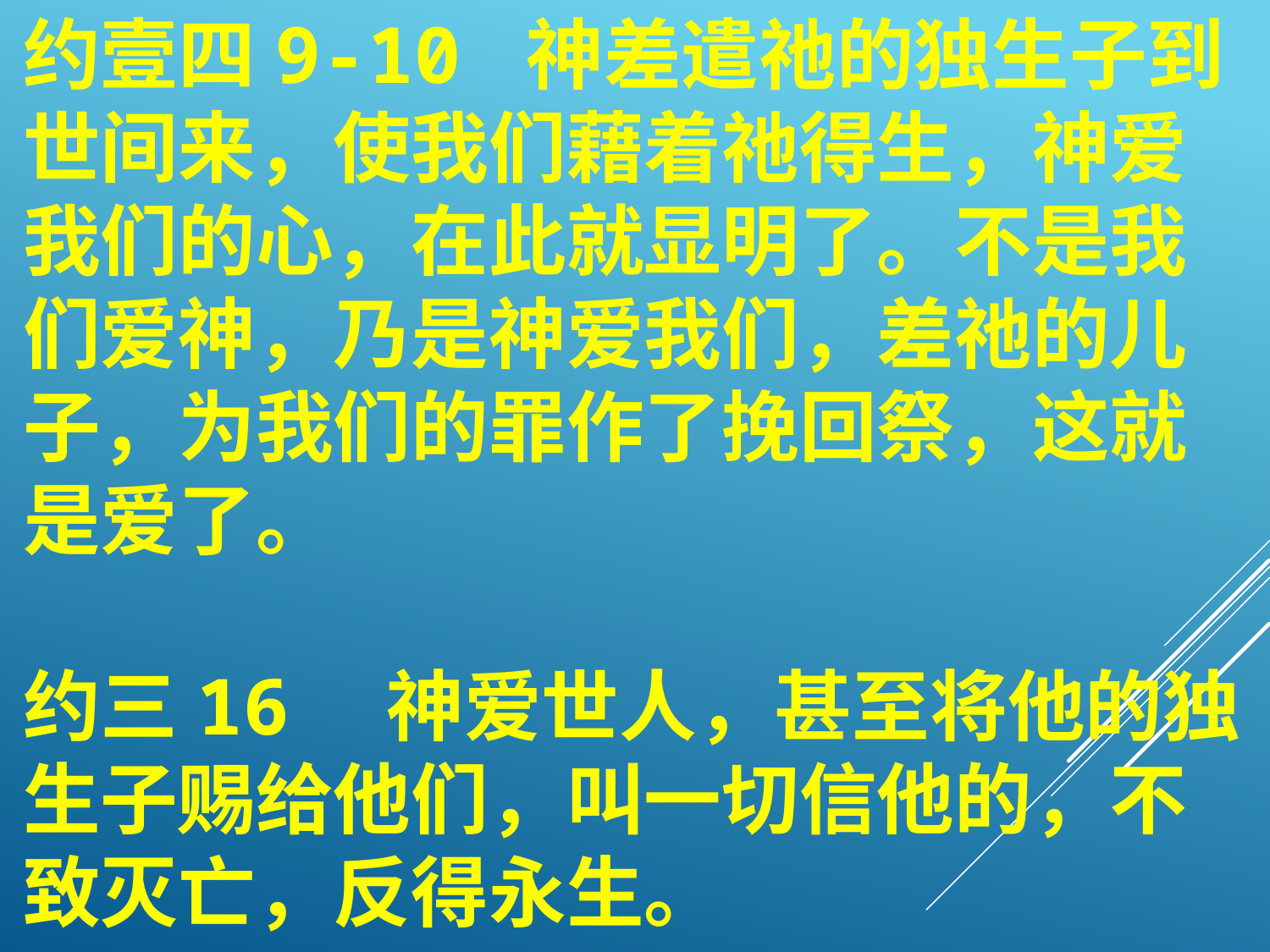

约壹四9-10 神差遣祂的独生子到世间来，使我们藉着祂得生，神爱我们的心，在此就显明了。不是我们爱神，乃是神爱我们，差祂的儿子，为我们的罪作了挽回祭，这就是爱了。

约三16　神爱世人，甚至将他的独生子赐给他们，叫一切信他的，不致灭亡，反得永生。